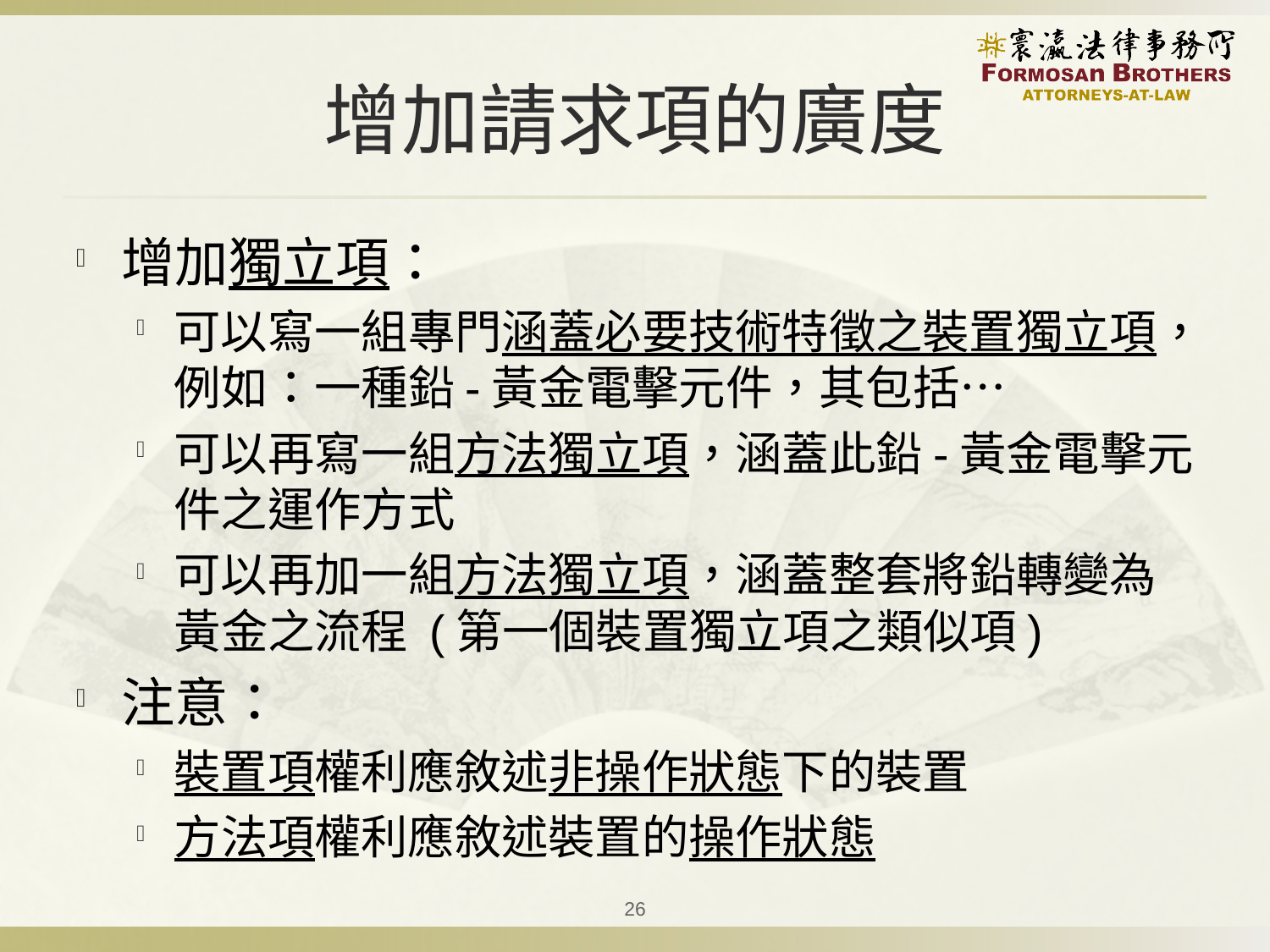

# 增加請求項的廣度
增加獨立項：
可以寫一組專門涵蓋必要技術特徵之裝置獨立項，例如：一種鉛-黃金電擊元件，其包括…
可以再寫一組方法獨立項，涵蓋此鉛-黃金電擊元件之運作方式
可以再加一組方法獨立項，涵蓋整套將鉛轉變為黃金之流程 (第一個裝置獨立項之類似項)
注意：
裝置項權利應敘述非操作狀態下的裝置
方法項權利應敘述裝置的操作狀態

26